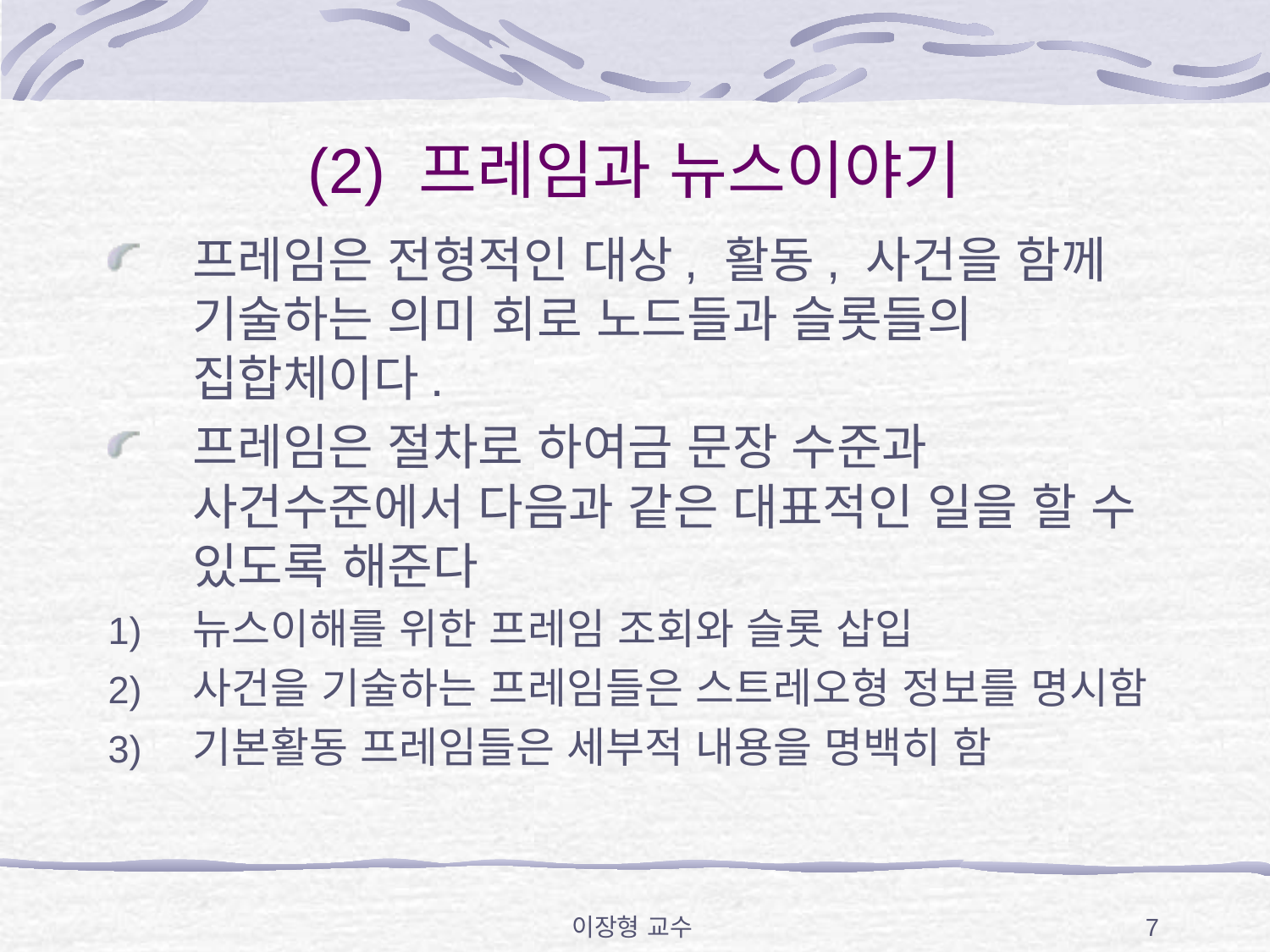

# (2) 프레임과 뉴스이야기
프레임은 전형적인 대상, 활동, 사건을 함께 기술하는 의미 회로 노드들과 슬롯들의 집합체이다.
프레임은 절차로 하여금 문장 수준과 사건수준에서 다음과 같은 대표적인 일을 할 수  있도록 해준다
뉴스이해를 위한 프레임 조회와 슬롯 삽입
사건을 기술하는 프레임들은 스트레오형 정보를 명시함
기본활동 프레임들은 세부적 내용을 명백히 함
이장형 교수
7